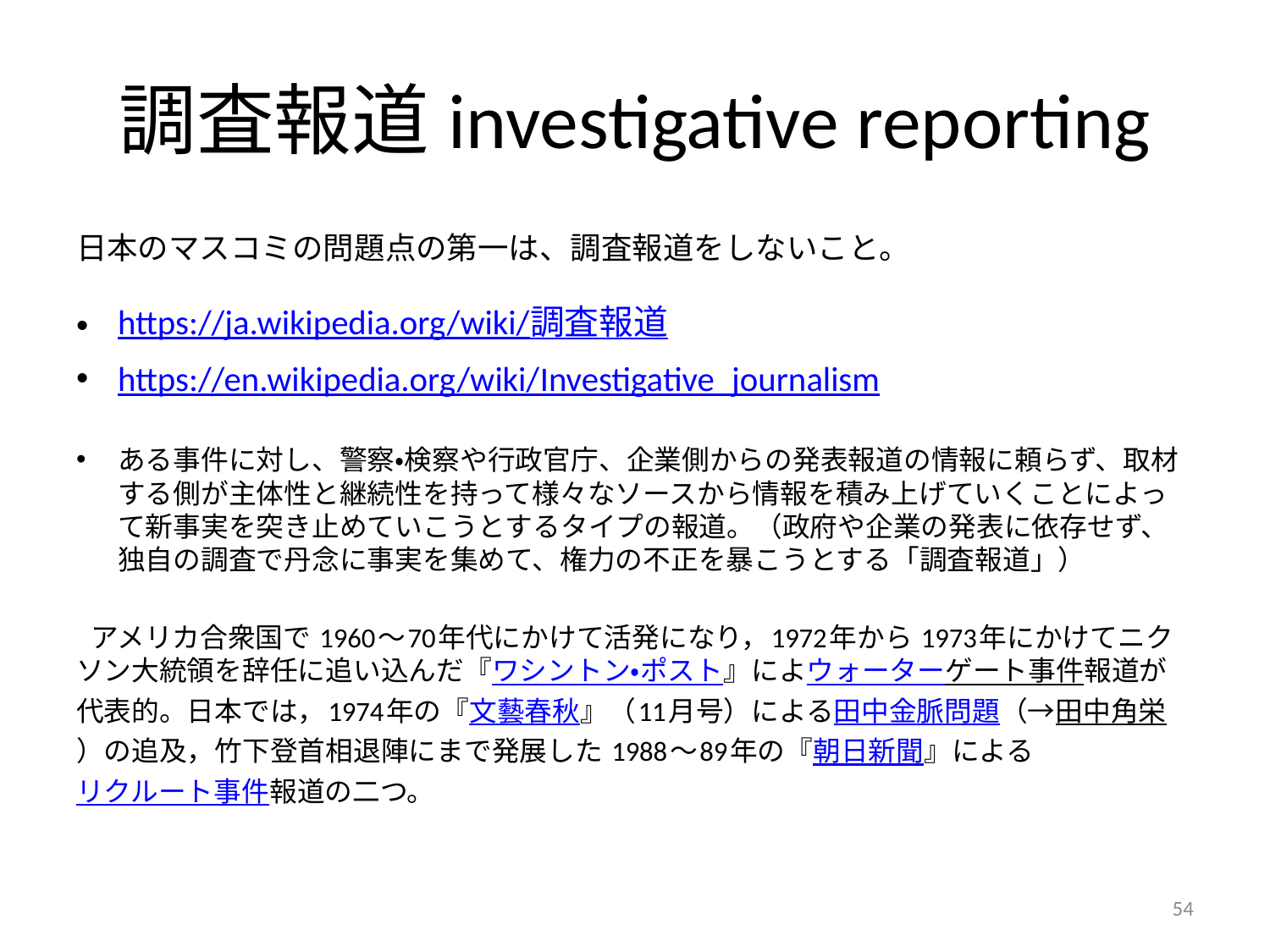

# 調査報道investigative reporting
日本のマスコミの問題点の第一は、調査報道をしないこと。

https://ja.wikipedia.org/wiki/調査報道
https://en.wikipedia.org/wiki/Investigative_journalism

ある事件に対し、警察・検察や行政官庁、企業側からの発表報道の情報に頼らず、取材する側が主体性と継続性を持って様々なソースから情報を積み上げていくことによって新事実を突き止めていこうとするタイプの報道。（政府や企業の発表に依存せず、独自の調査で丹念に事実を集めて、権力の不正を暴こうとする「調査報道」）

  アメリカ合衆国で 1960～70年代にかけて活発になり，1972年から 1973年にかけてニクソン大統領を辞任に追い込んだ『ワシントン・ポスト』によウォーターゲート事件報道が代表的。日本では，1974年の『文藝春秋』（11月号）による田中金脈問題（→田中角栄）の追及，竹下登首相退陣にまで発展した 1988～89年の『朝日新聞』によるリクルート事件報道の二つ。

54